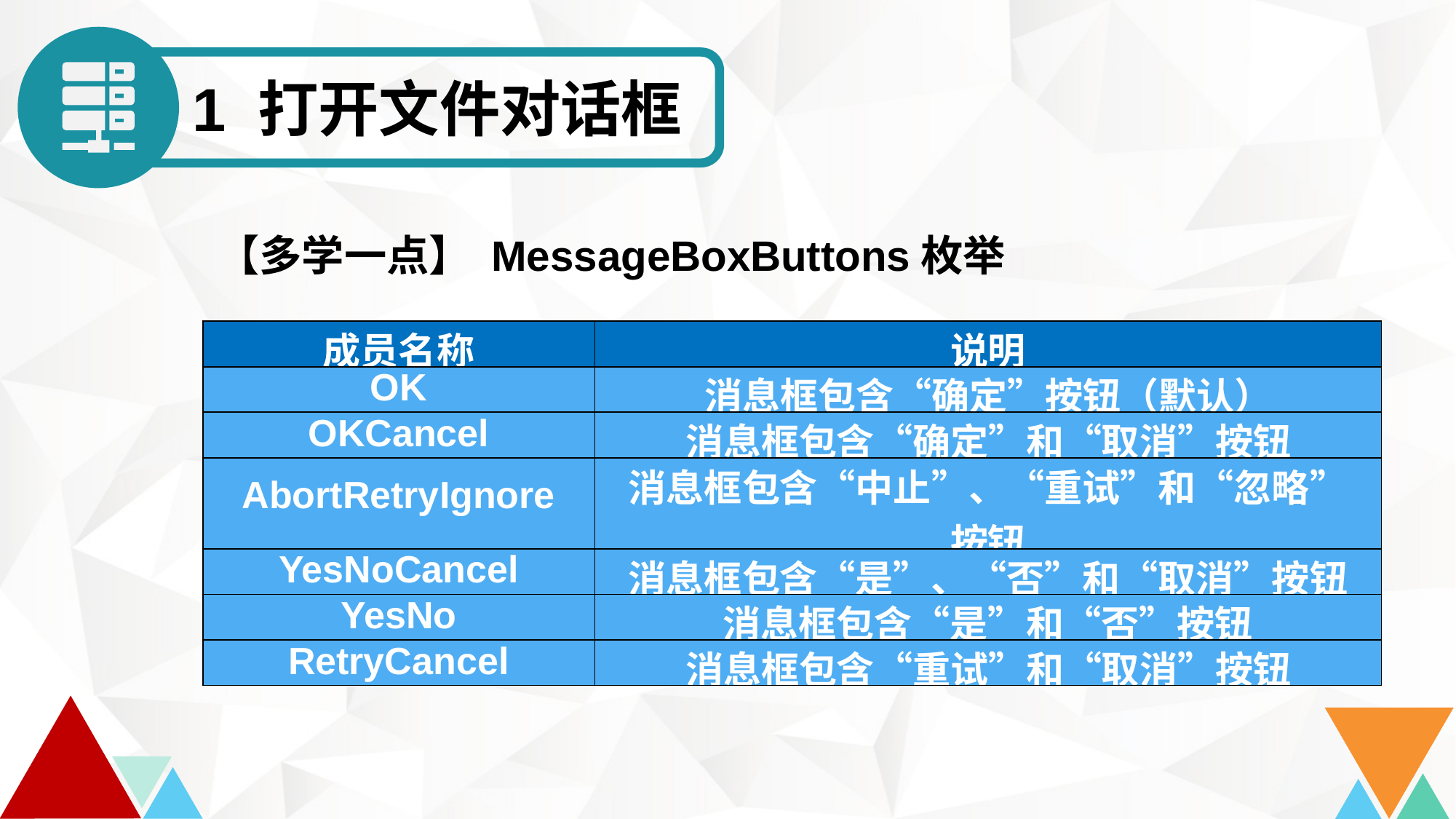

1 打开文件对话框
 【多学一点】 MessageBoxButtons枚举
| 成员名称 | 说明 |
| --- | --- |
| OK | 消息框包含“确定”按钮（默认） |
| OKCancel | 消息框包含“确定”和“取消”按钮 |
| AbortRetryIgnore | 消息框包含“中止”、“重试”和“忽略” 按钮 |
| YesNoCancel | 消息框包含“是”、“否”和“取消”按钮 |
| YesNo | 消息框包含“是”和“否”按钮 |
| RetryCancel | 消息框包含“重试”和“取消”按钮 |